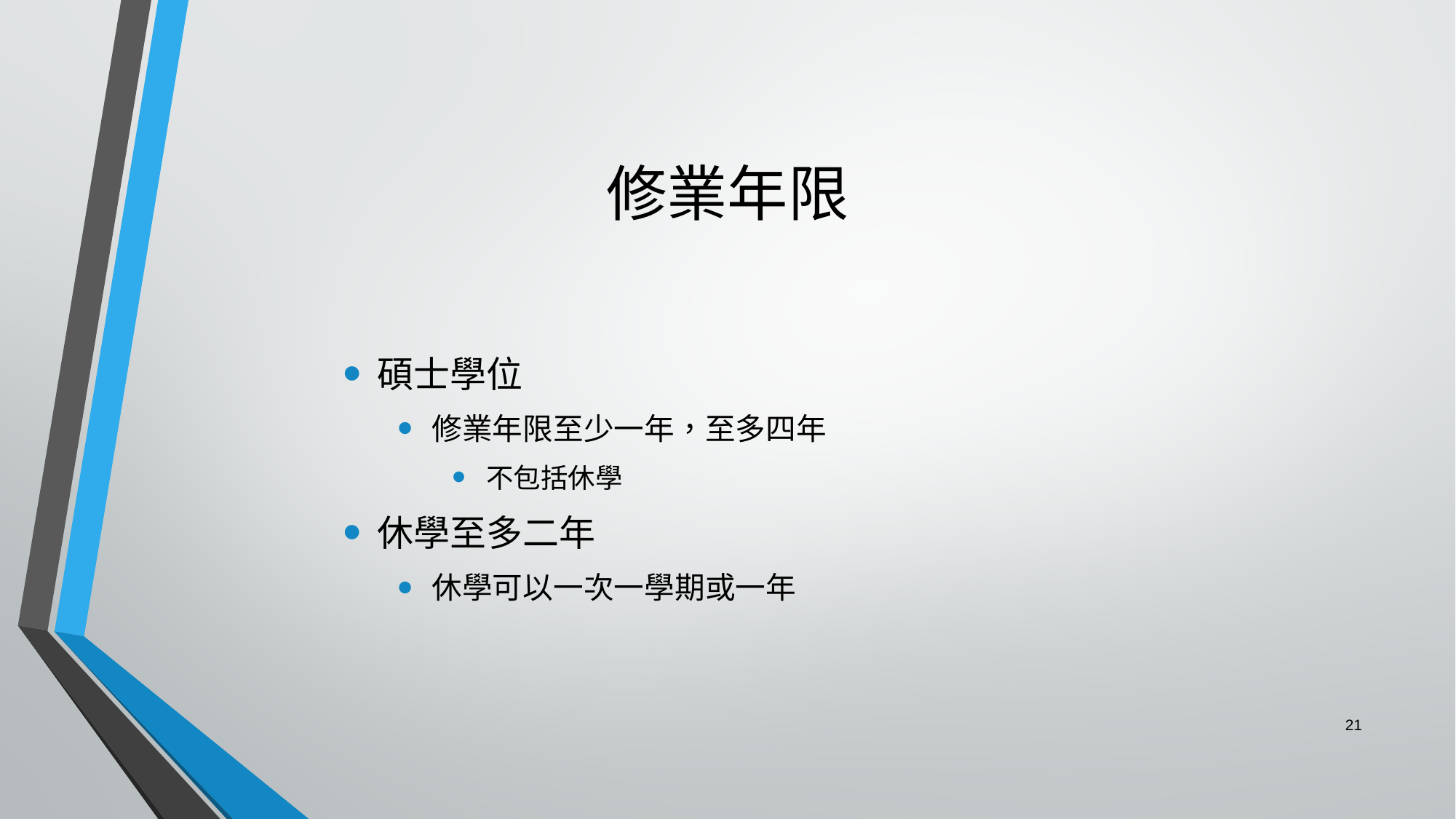

# 修業年限
碩士學位
修業年限至少一年，至多四年
不包括休學
休學至多二年
休學可以一次一學期或一年
21